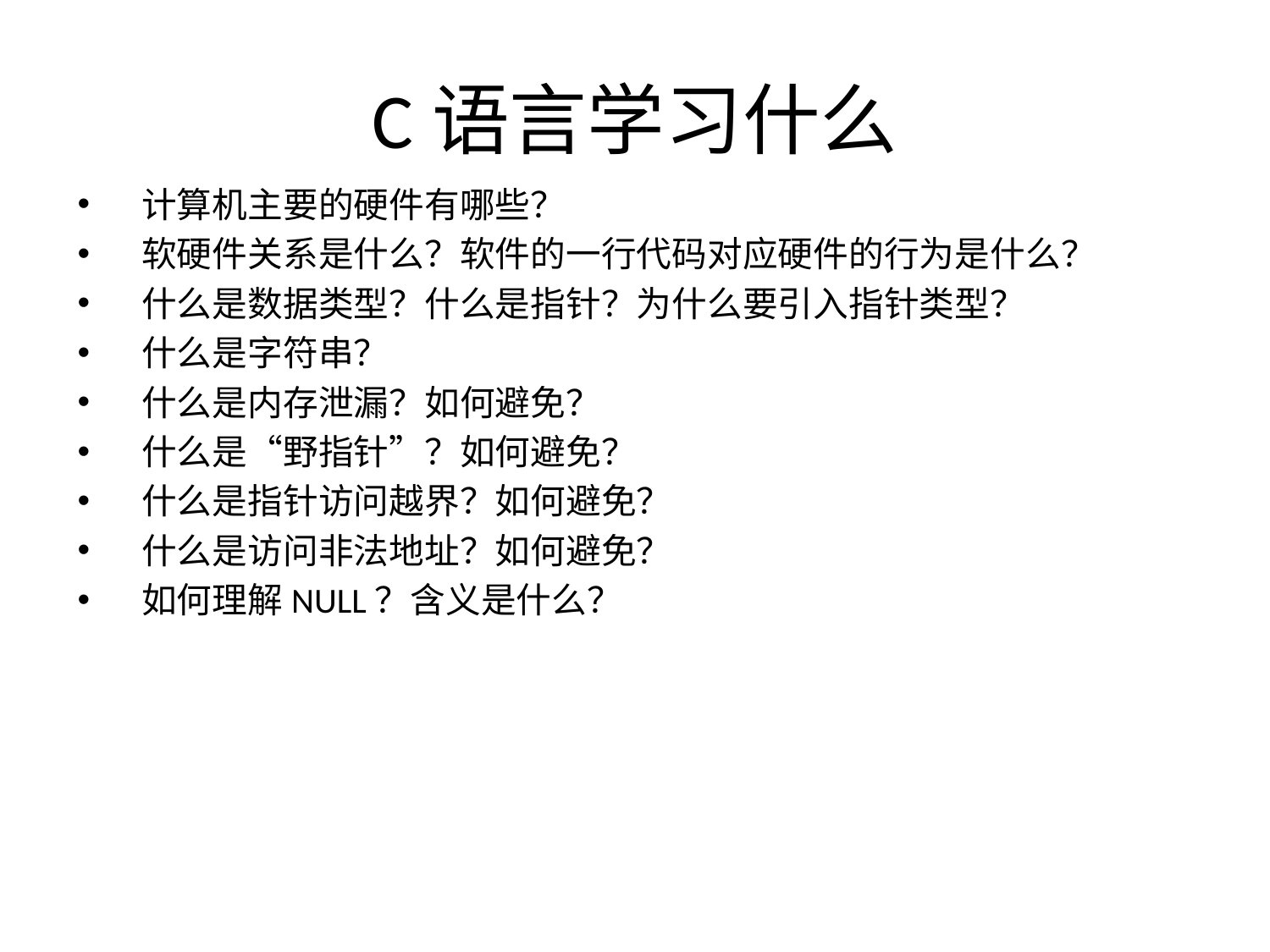

# C语言学习什么
 计算机主要的硬件有哪些？
 软硬件关系是什么？软件的一行代码对应硬件的行为是什么？
 什么是数据类型？什么是指针？为什么要引入指针类型？
 什么是字符串？
 什么是内存泄漏？如何避免？
 什么是“野指针”？如何避免？
 什么是指针访问越界？如何避免？
 什么是访问非法地址？如何避免？
 如何理解NULL？含义是什么？